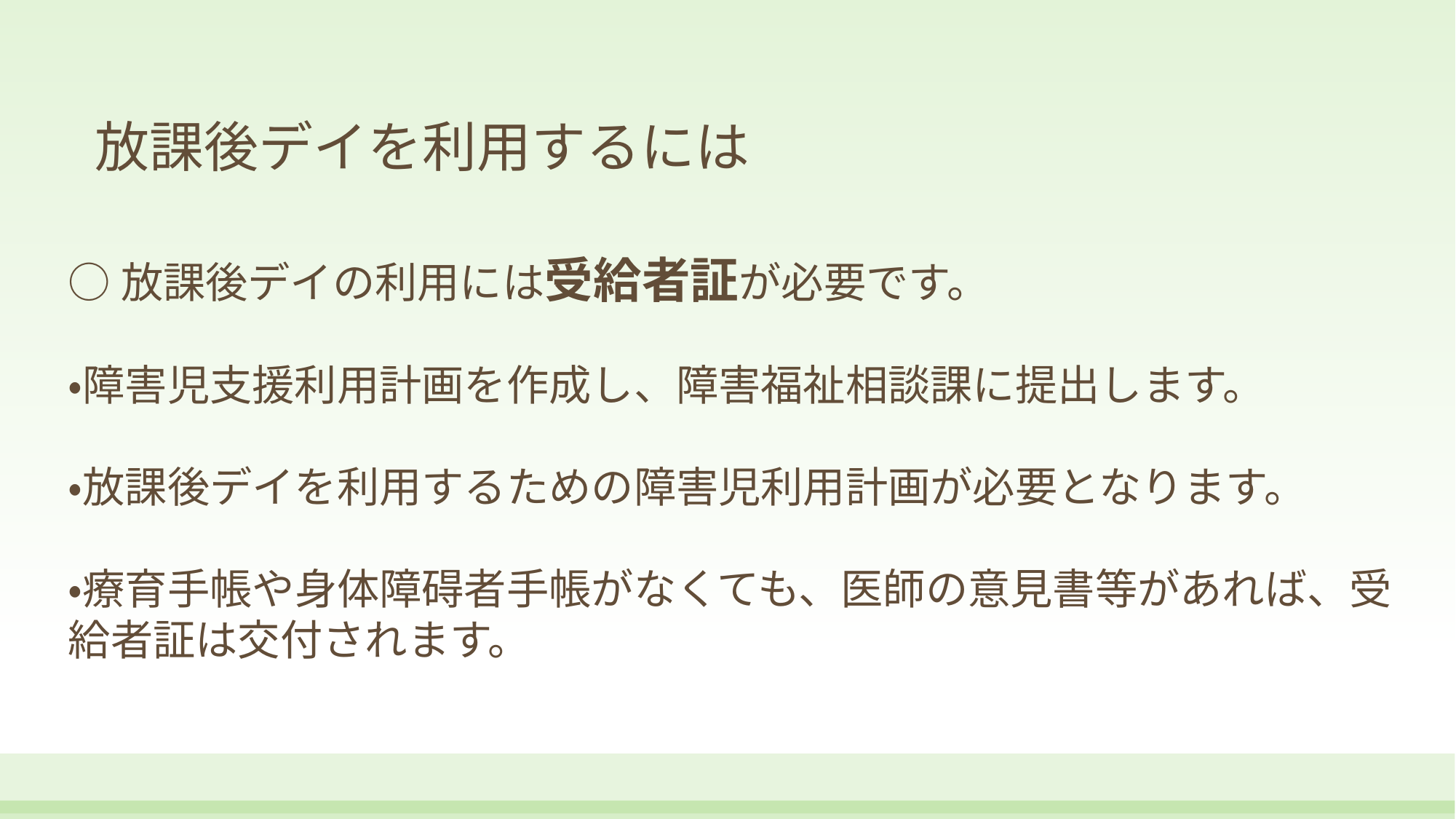

放課後デイを利用するには

○放課後デイの利用には受給者証が必要です。

・障害児支援利用計画を作成し、障害福祉相談課に提出します。

・放課後デイを利用するための障害児利用計画が必要となります。

・療育手帳や身体障碍者手帳がなくても、医師の意見書等があれば、受給者証は交付されます。